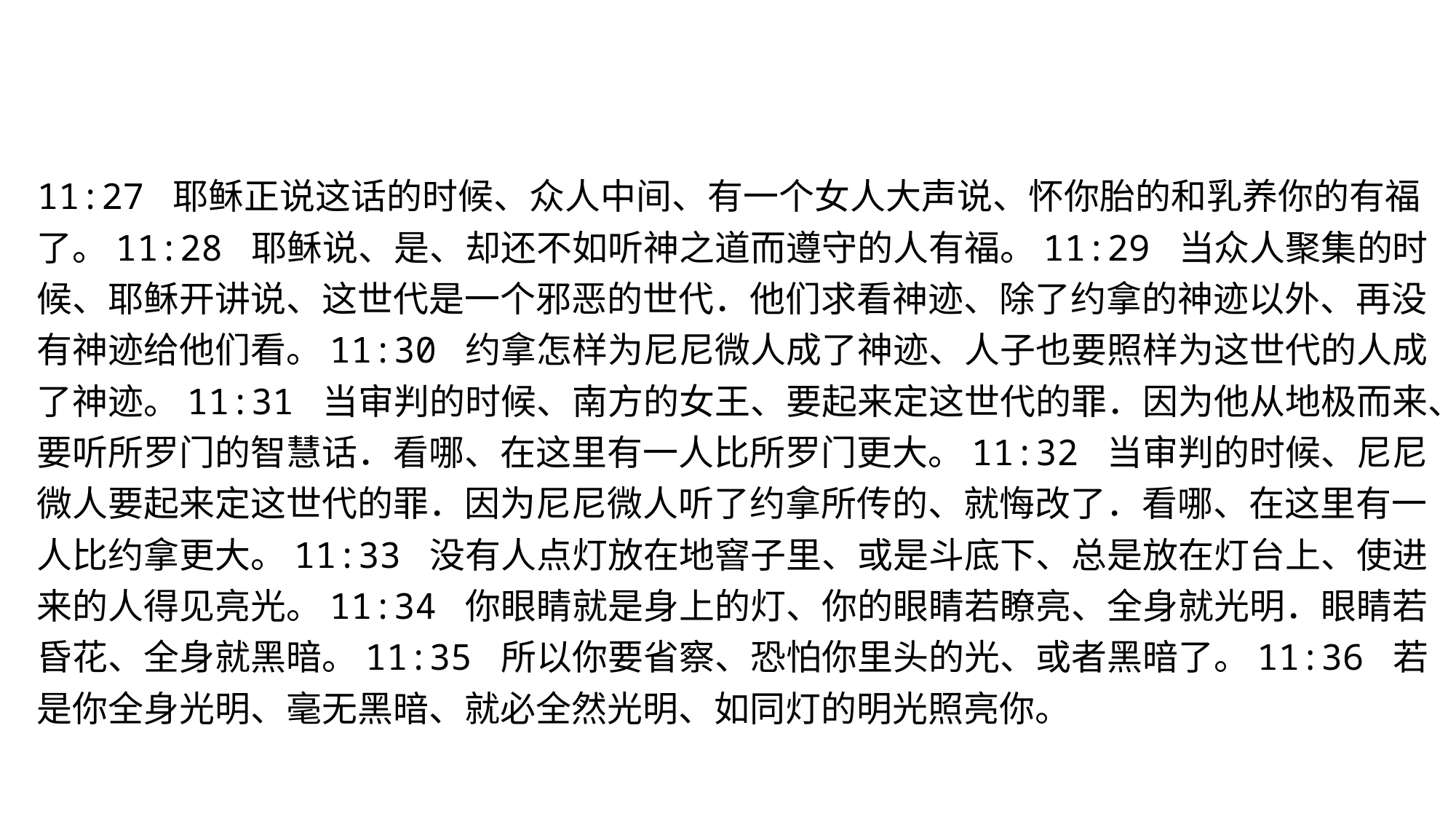

#
11:27 耶稣正说这话的时候、众人中间、有一个女人大声说、怀你胎的和乳养你的有福了。11:28 耶稣说、是、却还不如听神之道而遵守的人有福。11:29 当众人聚集的时候、耶稣开讲说、这世代是一个邪恶的世代．他们求看神迹、除了约拿的神迹以外、再没有神迹给他们看。11:30 约拿怎样为尼尼微人成了神迹、人子也要照样为这世代的人成了神迹。11:31 当审判的时候、南方的女王、要起来定这世代的罪．因为他从地极而来、要听所罗门的智慧话．看哪、在这里有一人比所罗门更大。11:32 当审判的时候、尼尼微人要起来定这世代的罪．因为尼尼微人听了约拿所传的、就悔改了．看哪、在这里有一人比约拿更大。11:33 没有人点灯放在地窨子里、或是斗底下、总是放在灯台上、使进来的人得见亮光。11:34 你眼睛就是身上的灯、你的眼睛若瞭亮、全身就光明．眼睛若昏花、全身就黑暗。11:35 所以你要省察、恐怕你里头的光、或者黑暗了。11:36 若是你全身光明、毫无黑暗、就必全然光明、如同灯的明光照亮你。